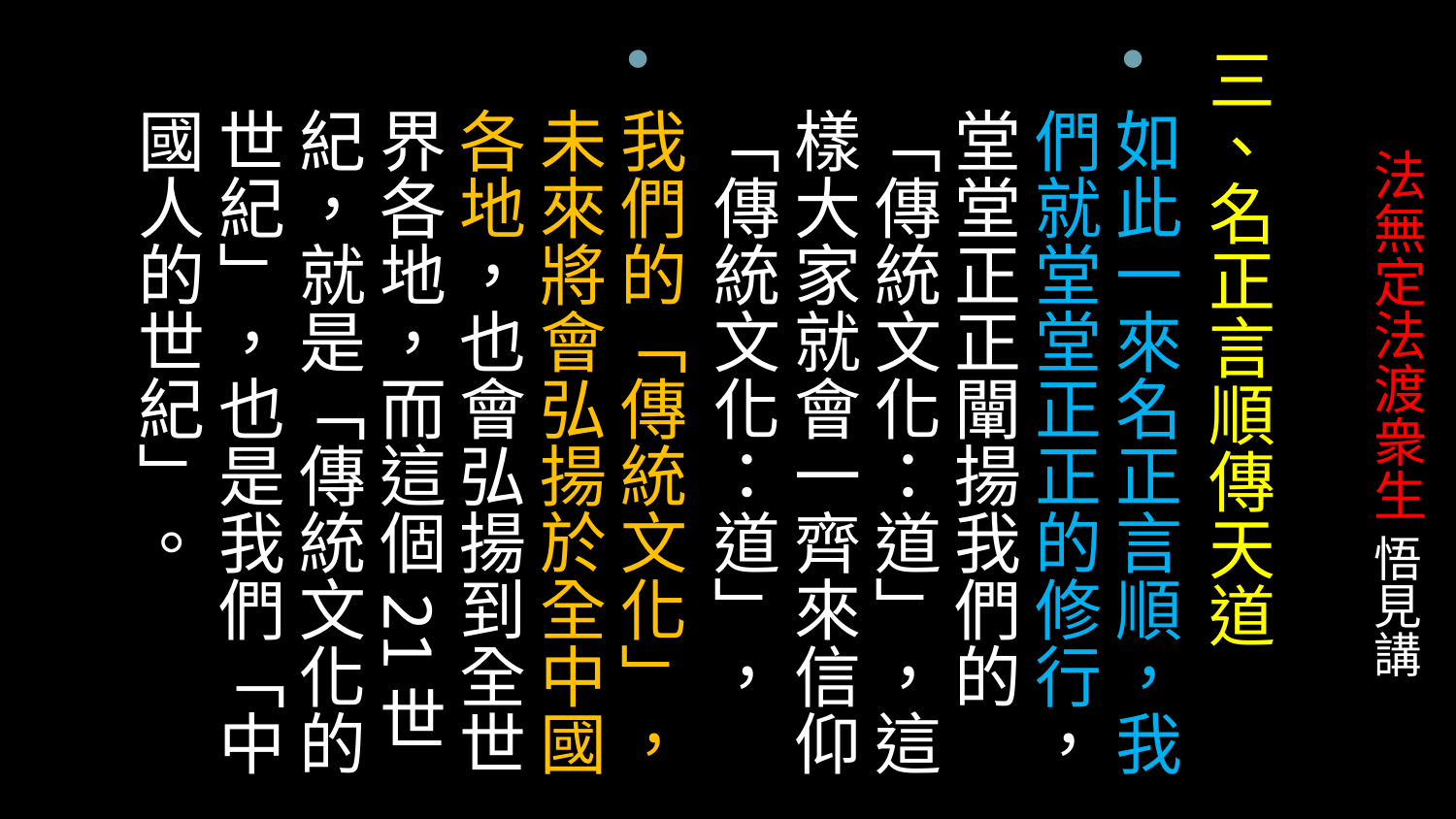

三、名正言順傳天道
如此一來名正言順，我們就堂堂正正的修行，堂堂正正闡揚我們的「傳統文化：道」，這樣大家就會一齊來信仰「傳統文化：道」，
我們的「傳統文化」，未來將會弘揚於全中國各地，也會弘揚到全世界各地，而這個21世紀，就是「傳統文化的世紀」，也是我們「中國人的世紀」。

# 法無定法渡衆生 悟見講